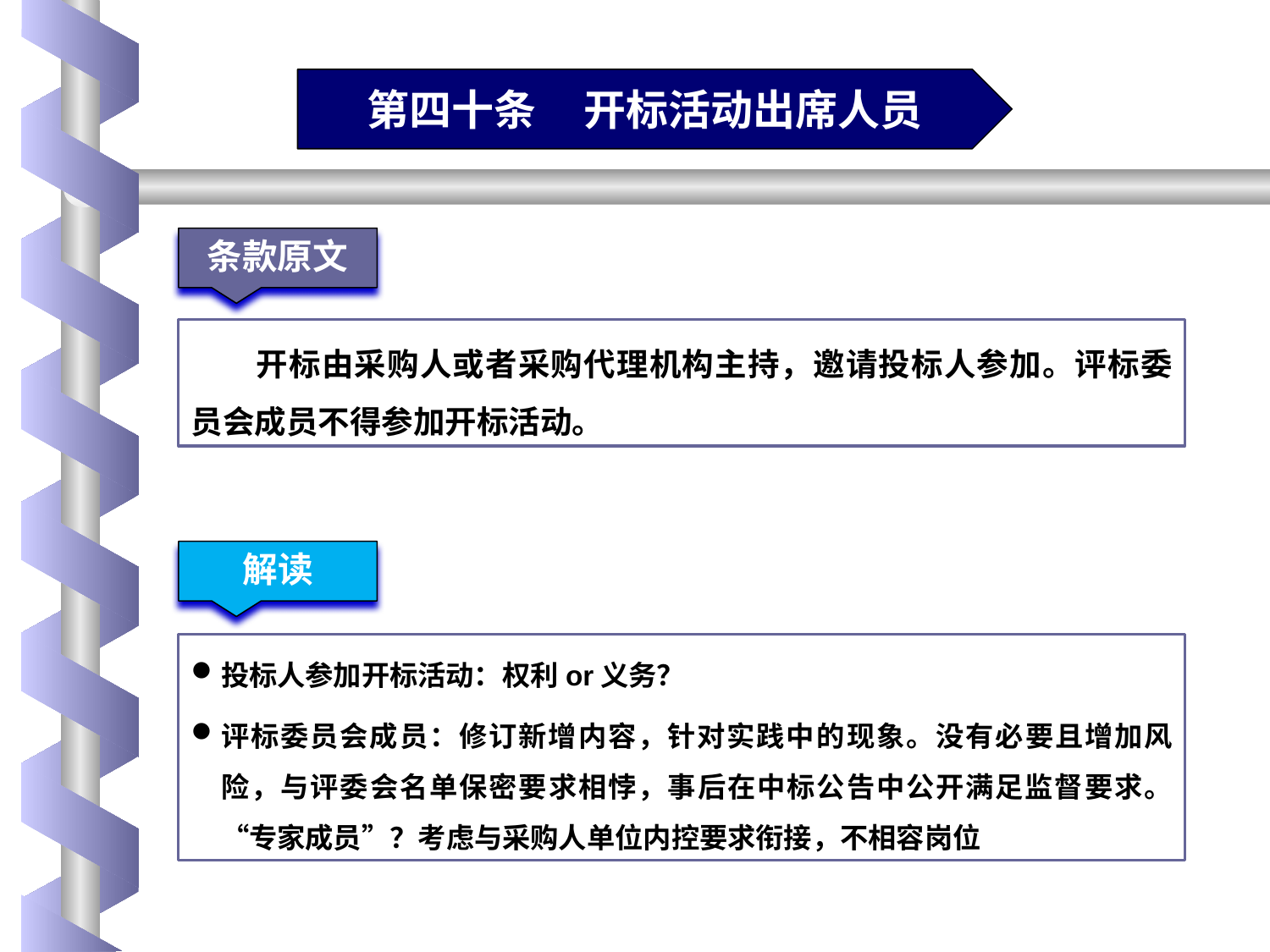

第四十条     开标活动出席人员
条款原文
开标由采购人或者采购代理机构主持，邀请投标人参加。评标委员会成员不得参加开标活动。
解读
投标人参加开标活动：权利or义务？
评标委员会成员：修订新增内容，针对实践中的现象。没有必要且增加风险，与评委会名单保密要求相悖，事后在中标公告中公开满足监督要求。“专家成员”？考虑与采购人单位内控要求衔接，不相容岗位